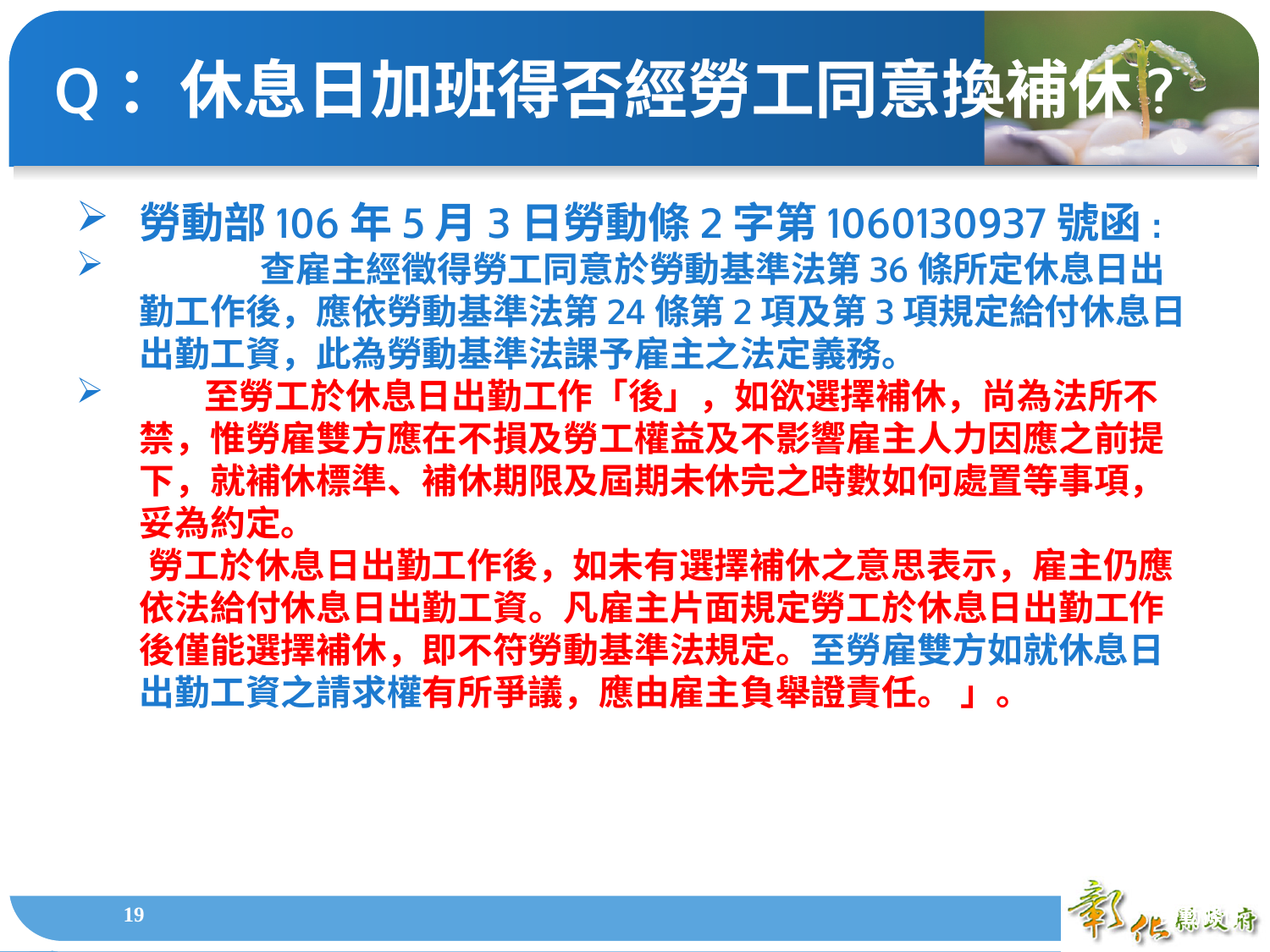

Q：休息日加班得否經勞工同意換補休?
勞動部106年5月3日勞動條2字第1060130937號函:
              查雇主經徵得勞工同意於勞動基準法第36條所定休息日出勤工作後，應依勞動基準法第24條第2項及第3項規定給付休息日出勤工資，此為勞動基準法課予雇主之法定義務。
       至勞工於休息日出勤工作「後」，如欲選擇補休，尚為法所不禁，惟勞雇雙方應在不損及勞工權益及不影響雇主人力因應之前提下，就補休標準、補休期限及屆期未休完之時數如何處置等事項，妥為約定。
        勞工於休息日出勤工作後，如未有選擇補休之意思表示，雇主仍應依法給付休息日出勤工資。凡雇主片面規定勞工於休息日出勤工作後僅能選擇補休，即不符勞動基準法規定。至勞雇雙方如就休息日出勤工資之請求權有所爭議，應由雇主負舉證責任。 」。
19
勞動條件